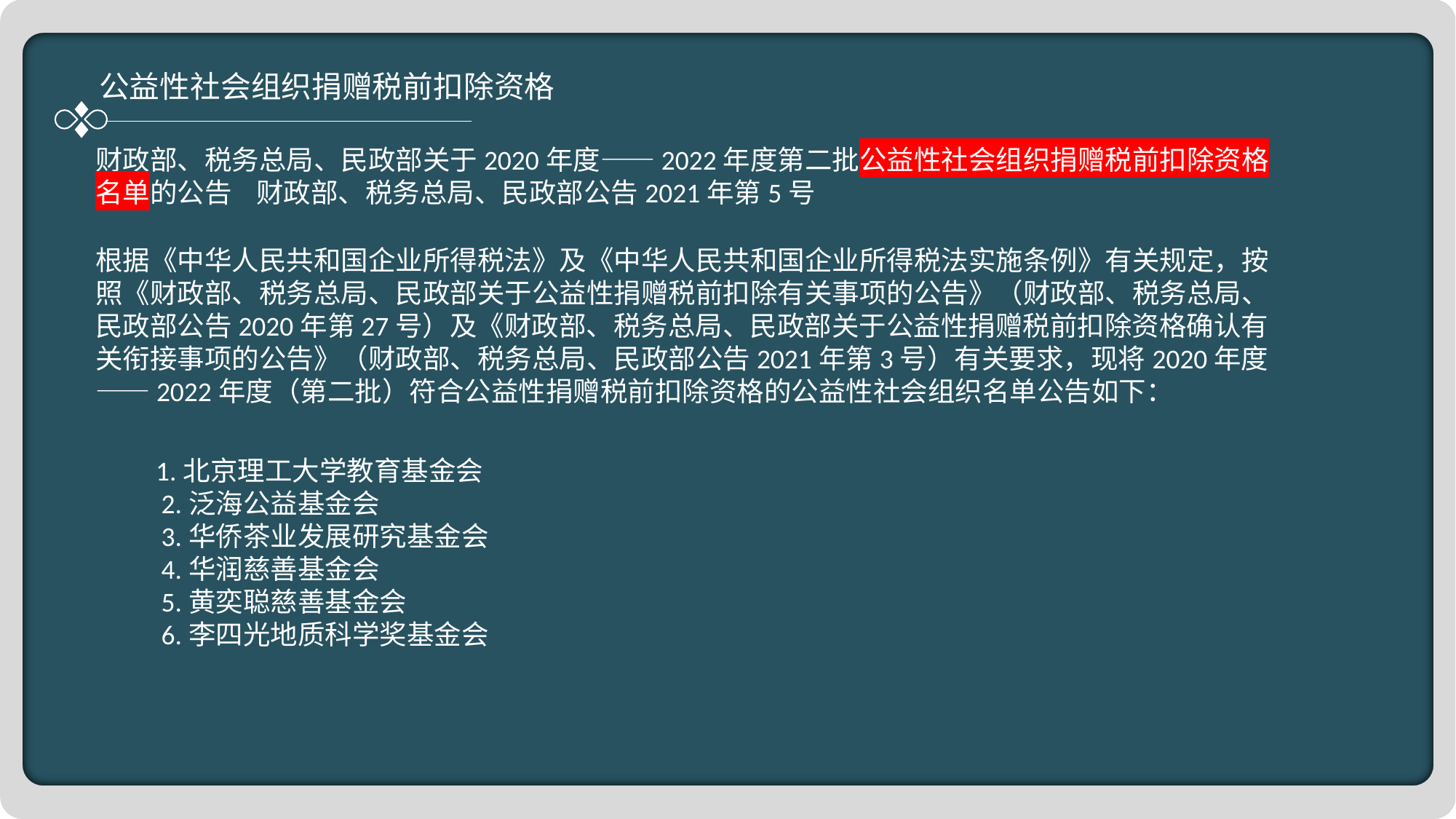

公益性社会组织捐赠税前扣除资格

财政部、税务总局、民政部关于2020年度——2022年度第二批公益性社会组织捐赠税前扣除资格名单的公告    财政部、税务总局、民政部公告2021年第5号

根据《中华人民共和国企业所得税法》及《中华人民共和国企业所得税法实施条例》有关规定，按照《财政部、税务总局、民政部关于公益性捐赠税前扣除有关事项的公告》（财政部、税务总局、民政部公告2020年第27号）及《财政部、税务总局、民政部关于公益性捐赠税前扣除资格确认有关衔接事项的公告》（财政部、税务总局、民政部公告2021年第3号）有关要求，现将2020年度——2022年度（第二批）符合公益性捐赠税前扣除资格的公益性社会组织名单公告如下：

         1.北京理工大学教育基金会
　　2.泛海公益基金会
　　3.华侨茶业发展研究基金会
　　4.华润慈善基金会
　　5.黄奕聪慈善基金会
　　6.李四光地质科学奖基金会